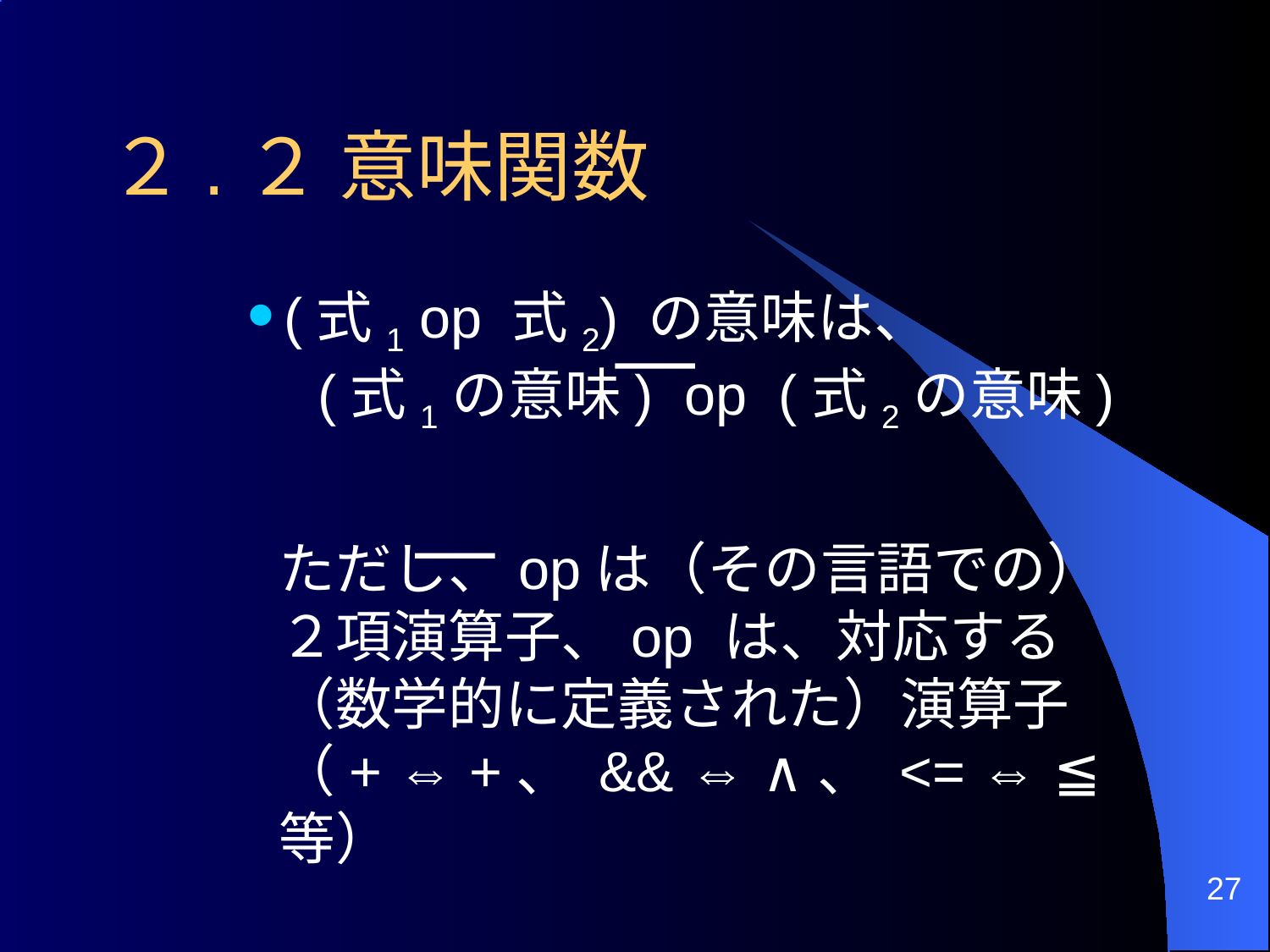

# ２.２ 意味関数
(式1 op 式2) の意味は、
  (式1の意味)  op  (式2の意味)

	ただし、opは（その言語での）２項演算子、op は、対応する（数学的に定義された）演算子
（+ ⇔ +、 && ⇔ ∧、 <= ⇔ ≦  等）
例： E[[e1 * e2]] = E[[e1]]×E[[e2]]

27